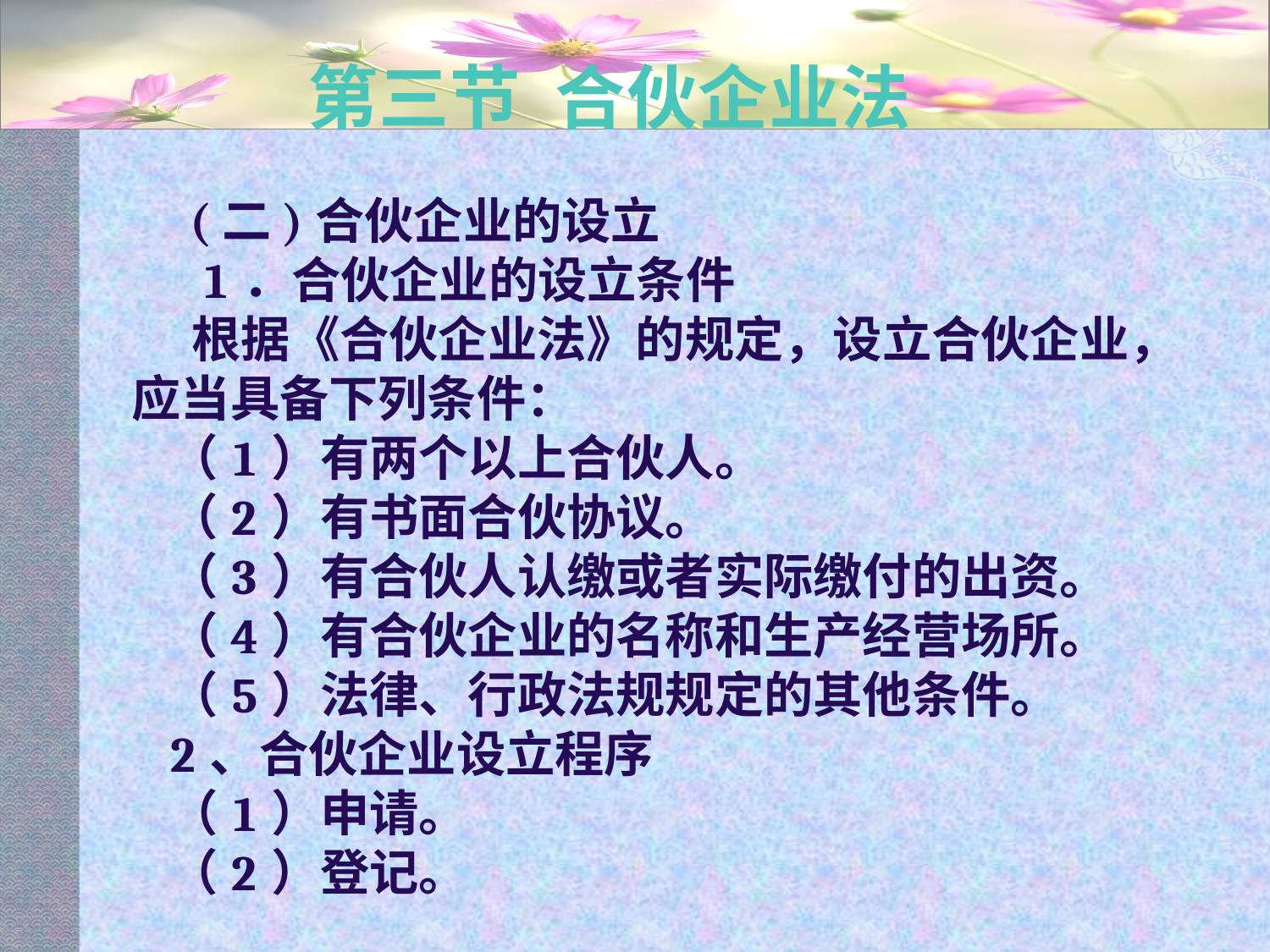

# 第三节  合伙企业法
  (二)合伙企业的设立
   1．合伙企业的设立条件
 根据《合伙企业法》的规定，设立合伙企业，应当具备下列条件：
（1）有两个以上合伙人。
（2）有书面合伙协议。
（3）有合伙人认缴或者实际缴付的出资。
（4）有合伙企业的名称和生产经营场所。
（5）法律、行政法规规定的其他条件。
2、合伙企业设立程序
（1）申请。
（2）登记。